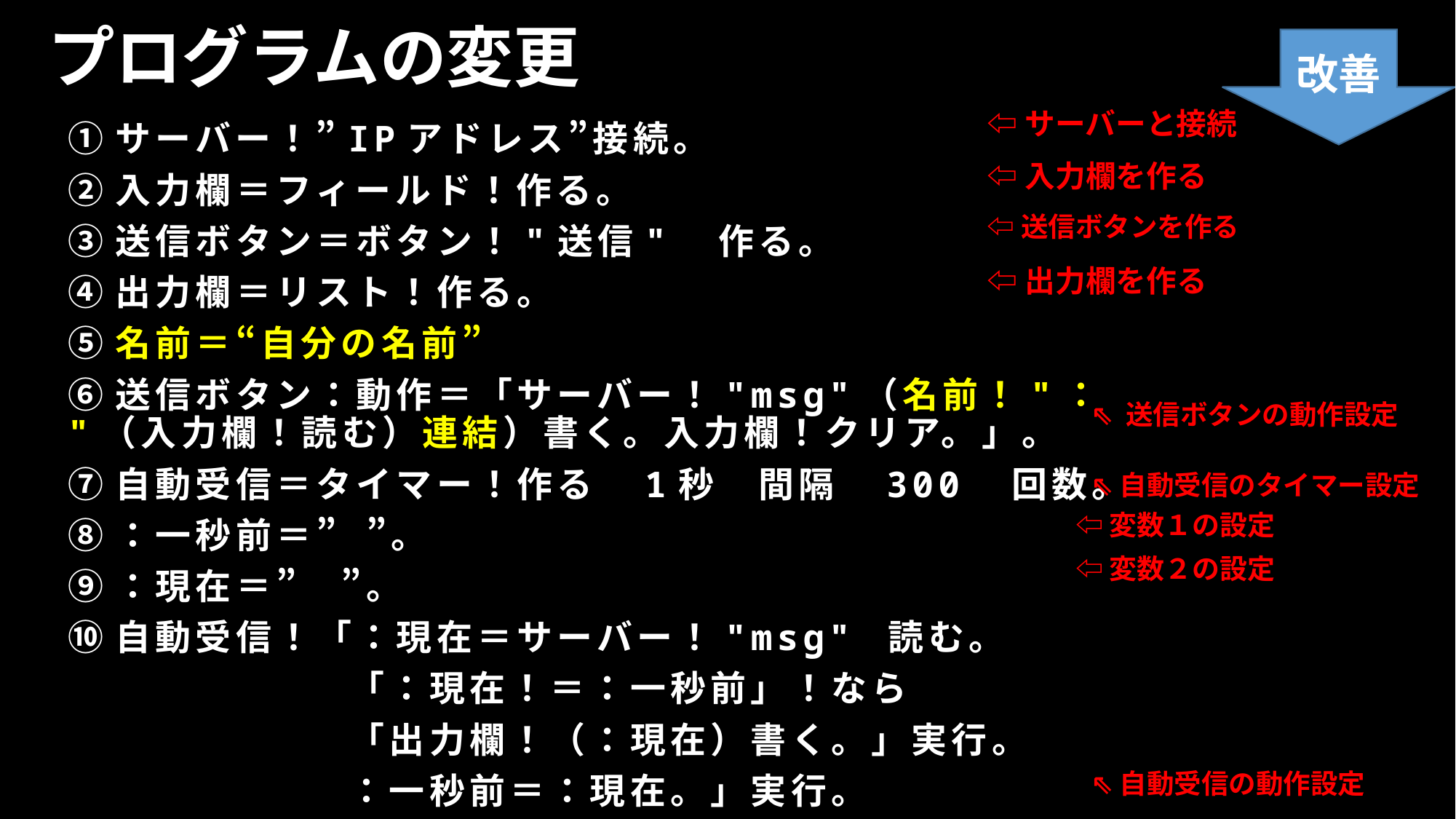

# プログラムの変更
改善
⇦サーバーと接続

⇦入力欄を作る

⇦送信ボタンを作る

⇦出力欄を作る

①サーバー！”IPアドレス”接続。
②入力欄＝フィールド！作る。
③送信ボタン＝ボタン！"送信"　作る。
④出力欄＝リスト！作る。
⑤名前＝“自分の名前”
⑥送信ボタン：動作＝「サーバー！"msg"（名前！"："（入力欄！読む）連結）書く。入力欄！クリア。」。
⑦自動受信＝タイマー！作る　1秒　間隔　300　回数。
⑧：一秒前＝”  ”。
⑨：現在＝”　”。
⑩自動受信！「：現在＝サーバー！"msg" 読む。
　　　　　　　「：現在！＝：一秒前」！なら
　　　　　　　「出力欄！（：現在）書く。」実行。
　　　　　　　：一秒前＝：現在。」実行。
⇖ 送信ボタンの動作設定
⇖自動受信のタイマー設定
⇦変数１の設定

⇦変数２の設定

⇖自動受信の動作設定